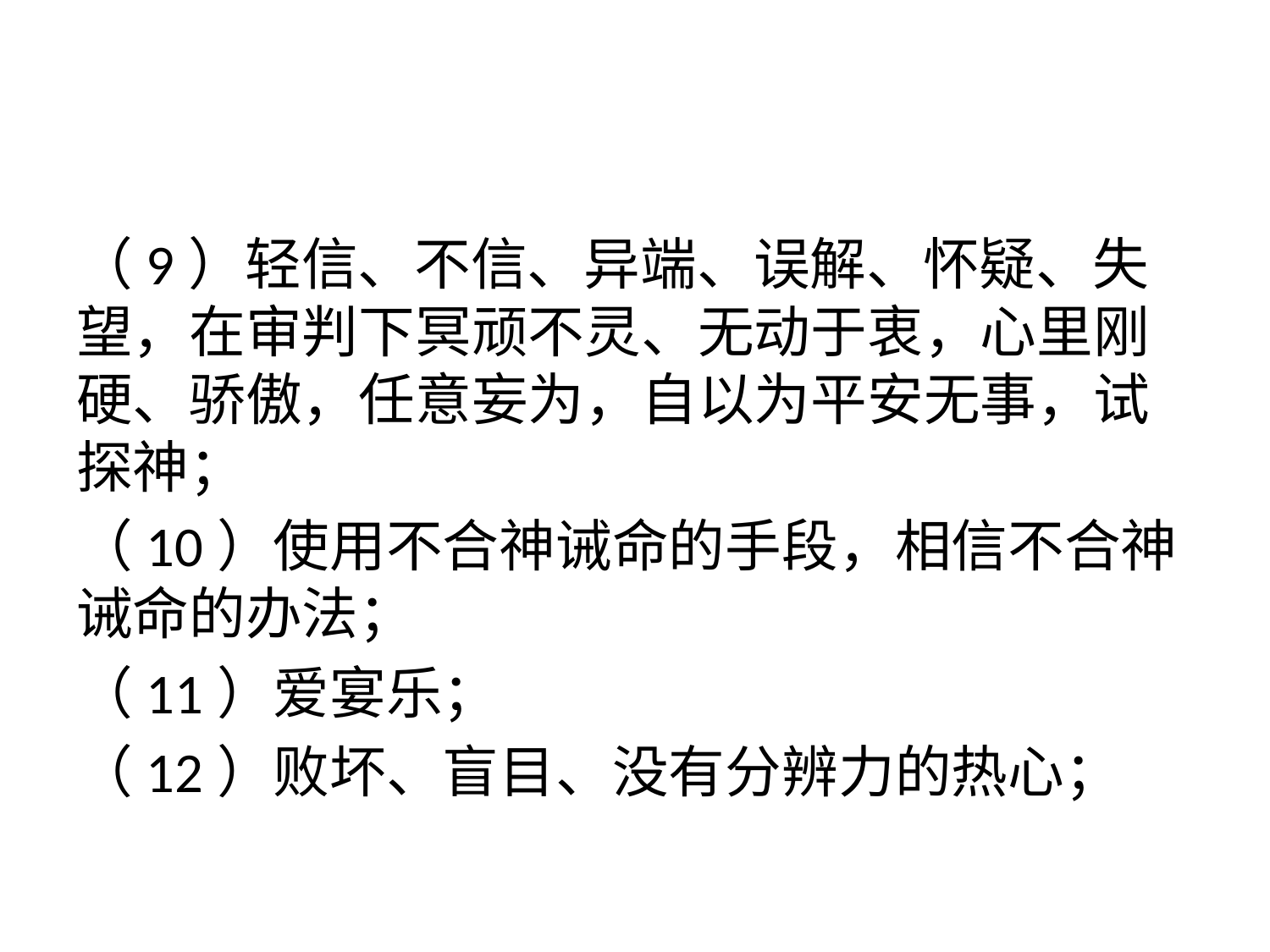

#
（9）轻信、不信、异端、误解、怀疑、失望，在审判下冥顽不灵、无动于衷，心里刚硬、骄傲，任意妄为，自以为平安无事，试探神；
（10）使用不合神诫命的手段，相信不合神诫命的办法；
（11）爱宴乐；
（12）败坏、盲目、没有分辨力的热心；